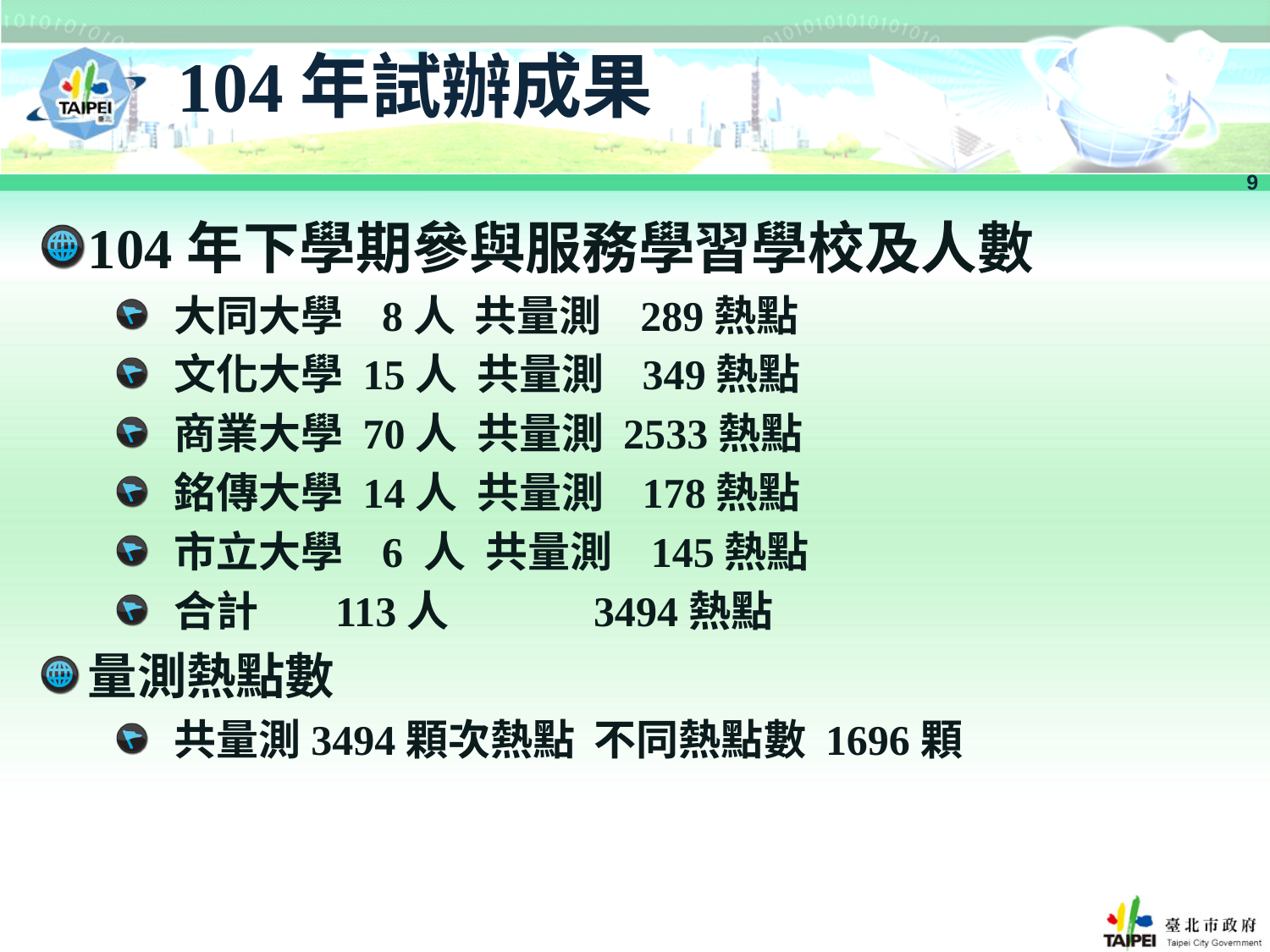

# 104年試辦成果
9
104年下學期參與服務學習學校及人數
大同大學   8人  共量測   289熱點
文化大學 15人  共量測   349熱點
商業大學 70人  共量測 2533熱點
銘傳大學 14人  共量測   178熱點
市立大學   6 人  共量測   145熱點
合計       113人 	   3494熱點
量測熱點數
共量測3494顆次熱點  不同熱點數 1696顆